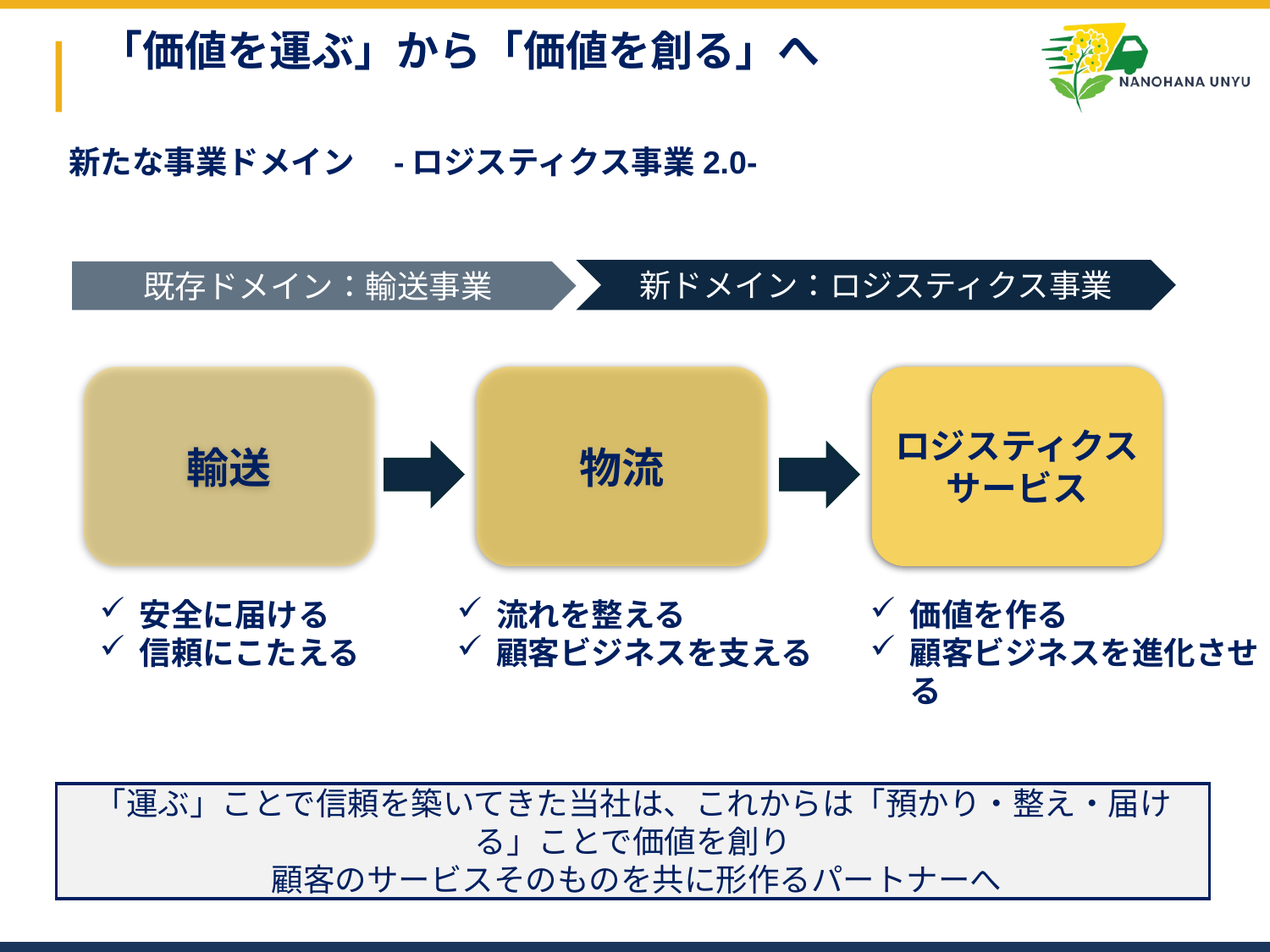

# 「価値を運ぶ」から「価値を創る」へ

新たな事業ドメイン　-ロジスティクス事業2.0-

新ドメイン：ロジスティクス事業​
既存ドメイン：輸送事業
ロジスティクスサービス
物流
輸送

流れを整える
顧客ビジネスを支える
安全に届ける
信頼にこたえる
価値を作る
顧客ビジネスを進化させる
「運ぶ」ことで信頼を築いてきた当社は、これからは「預かり・整え・届ける」ことで価値を創り
 顧客のサービスそのものを共に形作るパートナーへ